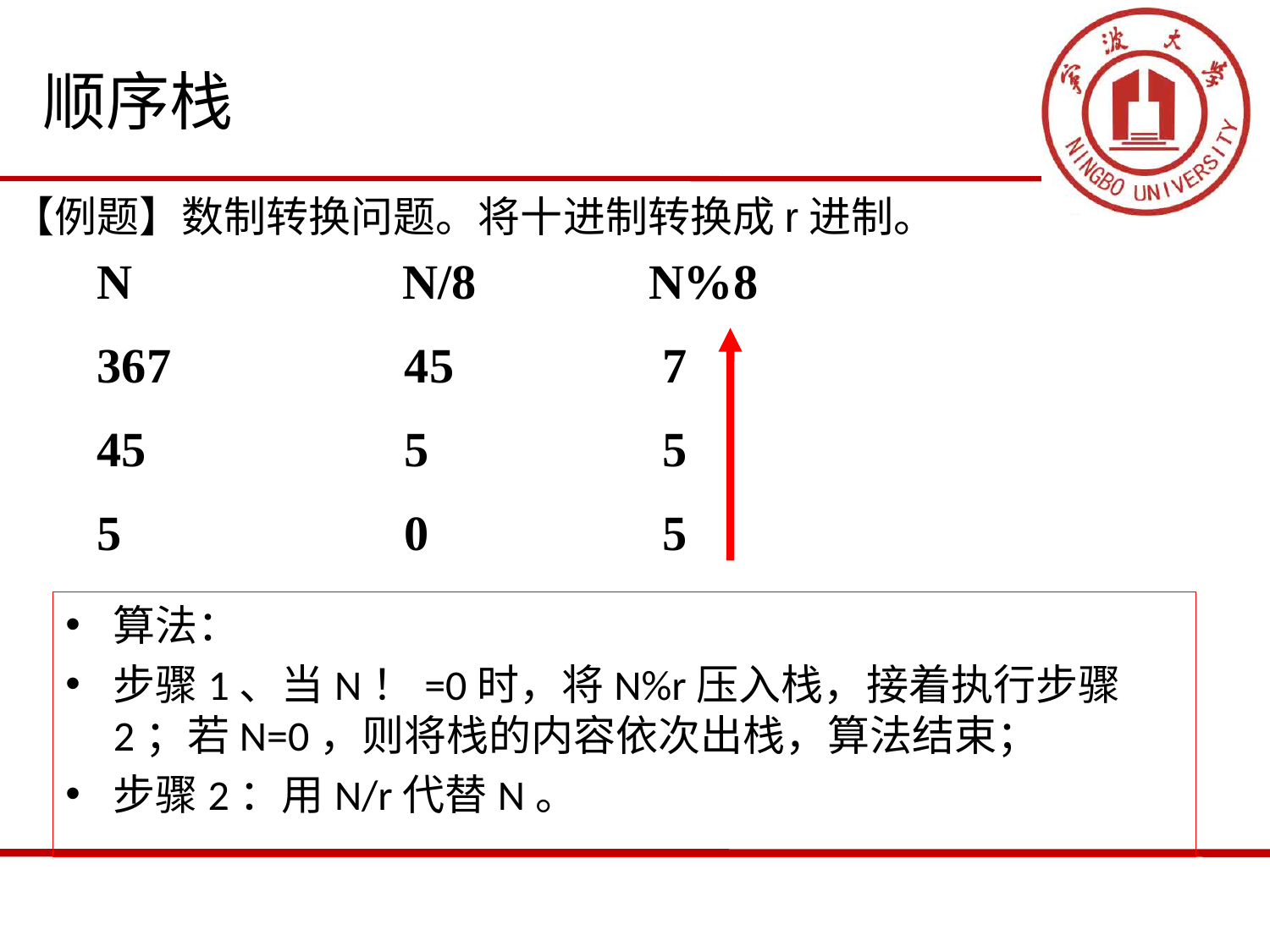

# 顺序栈
【例题】数制转换问题。将十进制转换成r进制。
N                      N/8              N%8
                   45                 7
45                     5                   5
5                       0                   5

算法：
步骤1、当N！=0时，将N%r压入栈，接着执行步骤2；若N=0，则将栈的内容依次出栈，算法结束；
步骤2：用N/r代替N。